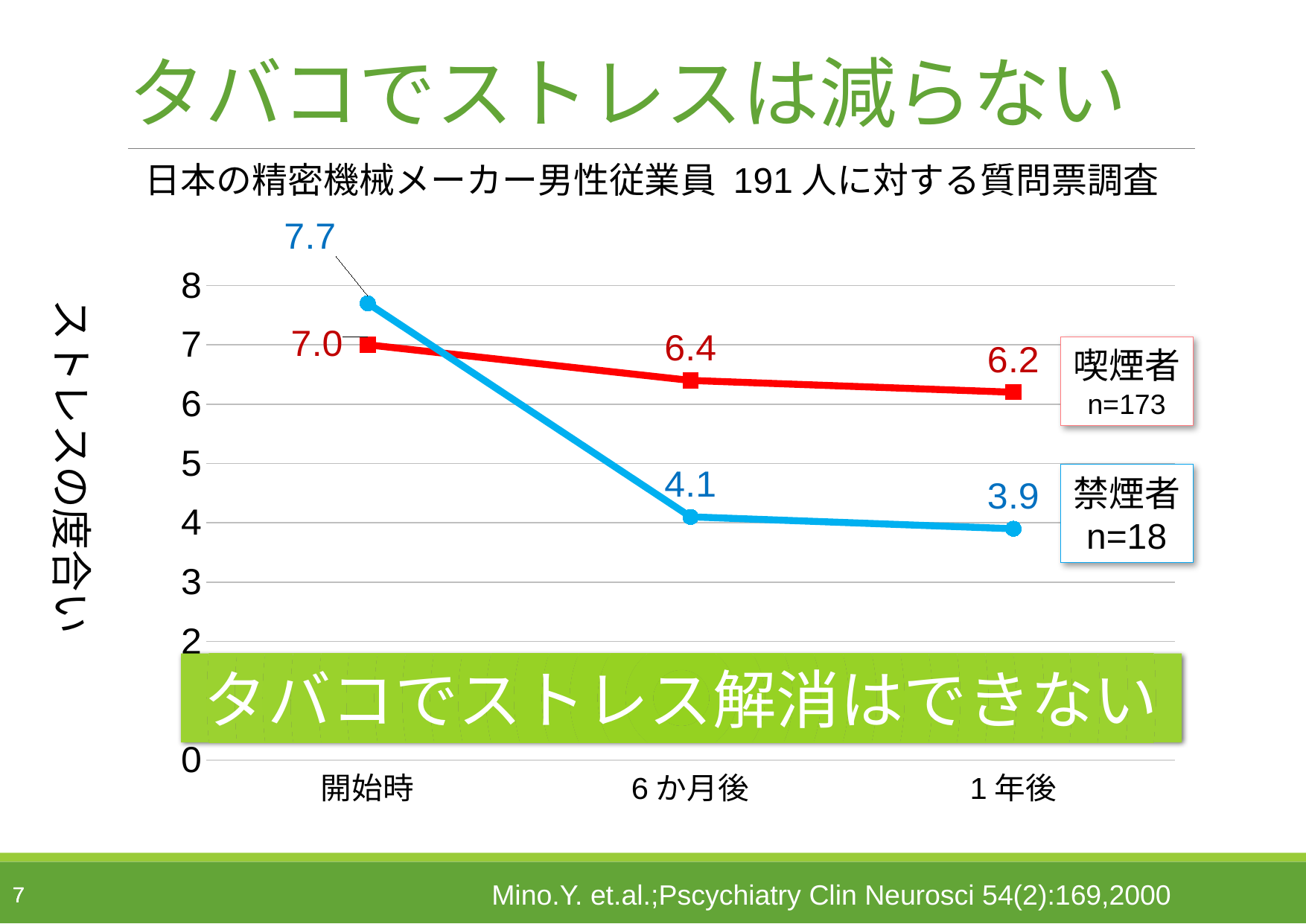

# タバコでストレスは減らない
日本の精密機械メーカー男性従業員 191人に対する質問票調査

### Chart

| Category | 喫煙者 | 禁煙者 |
|---|---|---|
| 開始時 | 7.0 | 7.7 |
| 6か月後 | 6.4 | 4.1 |
| 1年後 | 6.2 | 3.9 |
ストレスの度合い
喫煙者
n=173
禁煙者
n=18
タバコでストレス解消はできない
Mino.Y. et.al.;Pscychiatry Clin Neurosci 54(2):169,2000